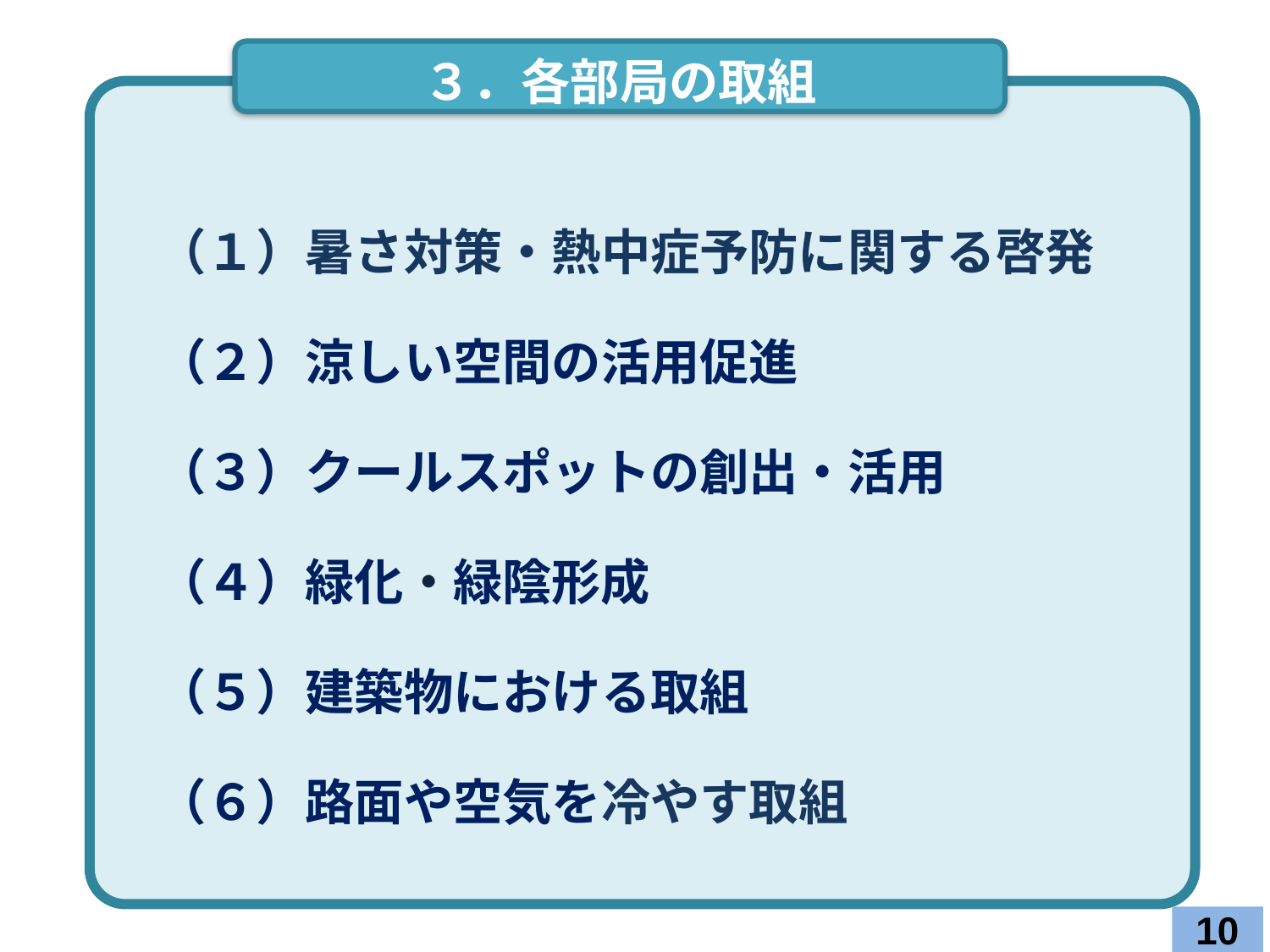

３．各部局の取組

（１）暑さ対策・熱中症予防に関する啓発
（２）涼しい空間の活用促進
（３）クールスポットの創出・活用
（４）緑化・緑陰形成
（５）建築物における取組
（６）路面や空気を冷やす取組
10